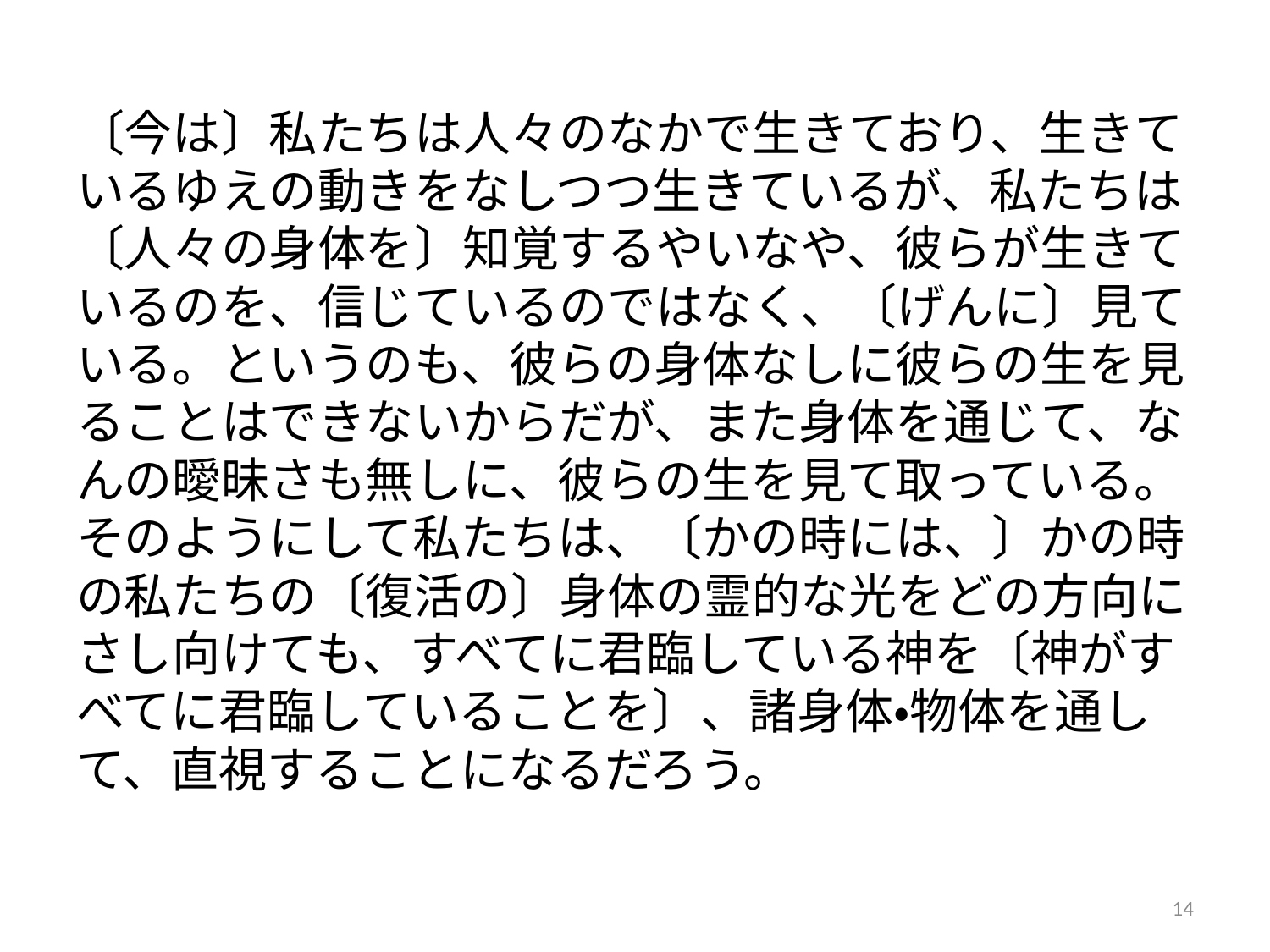

#
〔今は〕私たちは人々のなかで生きており、生きているゆえの動きをなしつつ生きているが、私たちは〔人々の身体を〕知覚するやいなや、彼らが生きているのを、信じているのではなく、〔げんに〕見ている。というのも、彼らの身体なしに彼らの生を見ることはできないからだが、また身体を通じて、なんの曖昧さも無しに、彼らの生を見て取っている。そのようにして私たちは、〔かの時には、〕かの時の私たちの〔復活の〕身体の霊的な光をどの方向にさし向けても、すべてに君臨している神を〔神がすべてに君臨していることを〕、諸身体・物体を通して、直視することになるだろう。

14